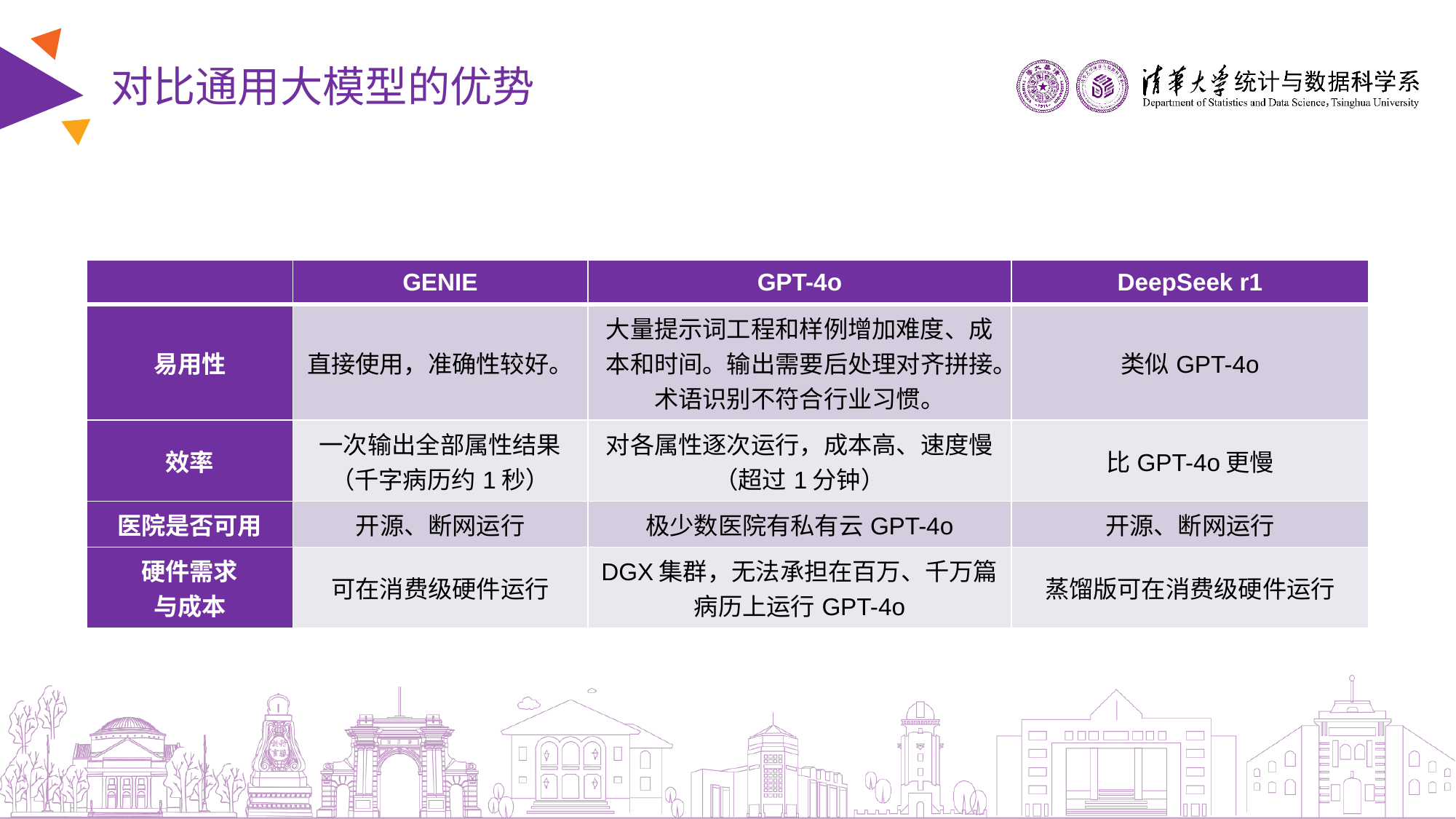

# 对比通用大模型的优势
|  | GENIE | GPT-4o | DeepSeek r1 |
| --- | --- | --- | --- |
| 易用性 | 直接使用，准确性较好。 | 大量提示词工程和样例增加难度、成本和时间。输出需要后处理对齐拼接。术语识别不符合行业习惯。 | 类似GPT-4o |
| 效率 | 一次输出全部属性结果（千字病历约1秒） | 对各属性逐次运行，成本高、速度慢（超过1分钟） | 比GPT-4o更慢 |
| 医院是否可用 | 开源、断网运行 | 极少数医院有私有云GPT-4o | 开源、断网运行 |
| 硬件需求 与成本 | 可在消费级硬件运行 | DGX集群，无法承担在百万、千万篇病历上运行GPT-4o | 蒸馏版可在消费级硬件运行 |